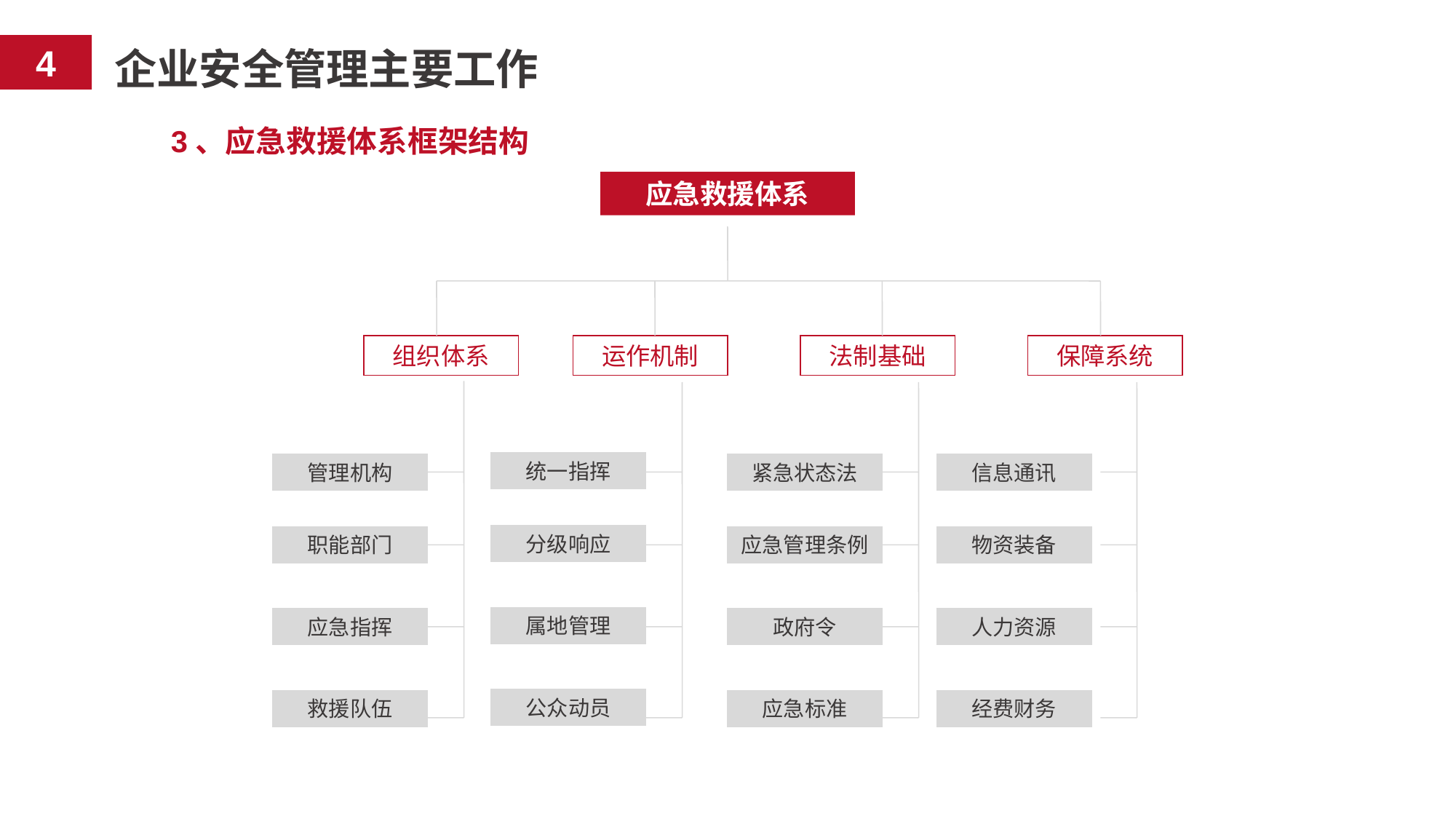

4
企业安全管理主要工作
3、应急救援体系框架结构
应急救援体系

组织体系
运作机制
法制基础
保障系统

统一指挥
管理机构
紧急状态法
信息通讯

分级响应
职能部门
应急管理条例
物资装备

属地管理
应急指挥
政府令
人力资源

公众动员
救援队伍
应急标准
经费财务